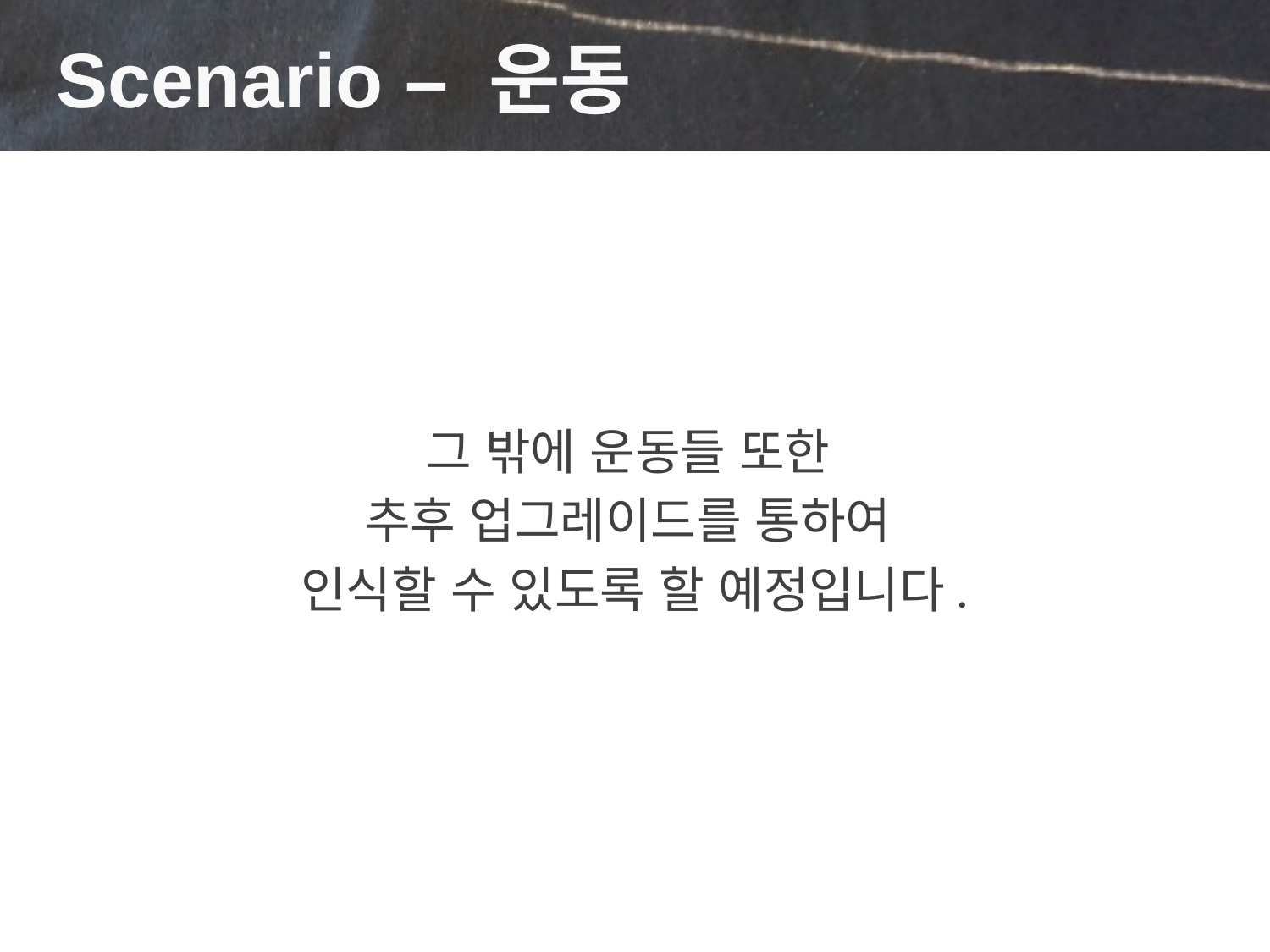

# Scenario – 운동

그 밖에 운동들 또한
추후 업그레이드를 통하여
인식할 수 있도록 할 예정입니다.